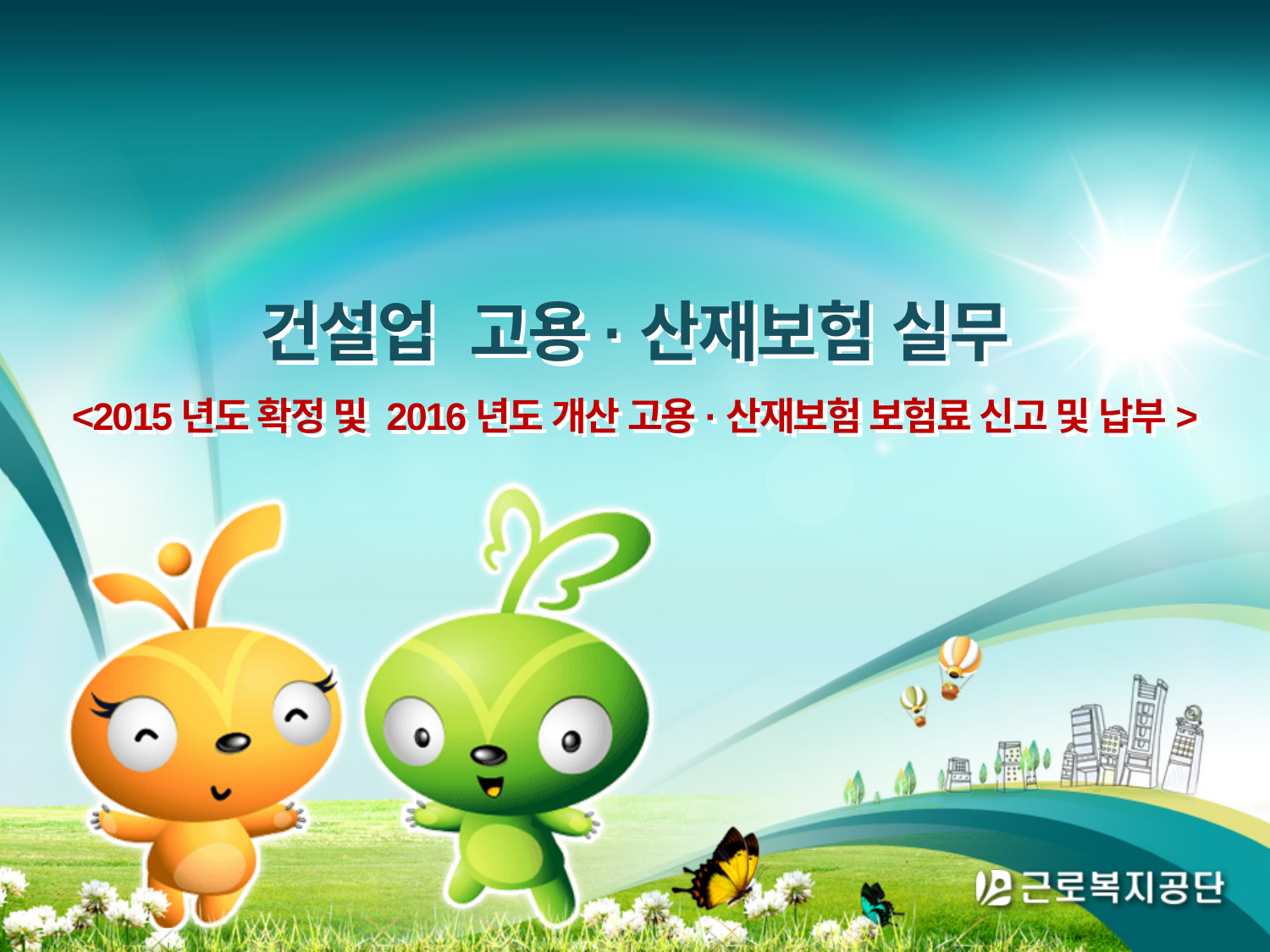

건설업  고용·산재보험 실무
<2015년도 확정 및 2016년도 개산 고용·산재보험 보험료 신고 및 납부>